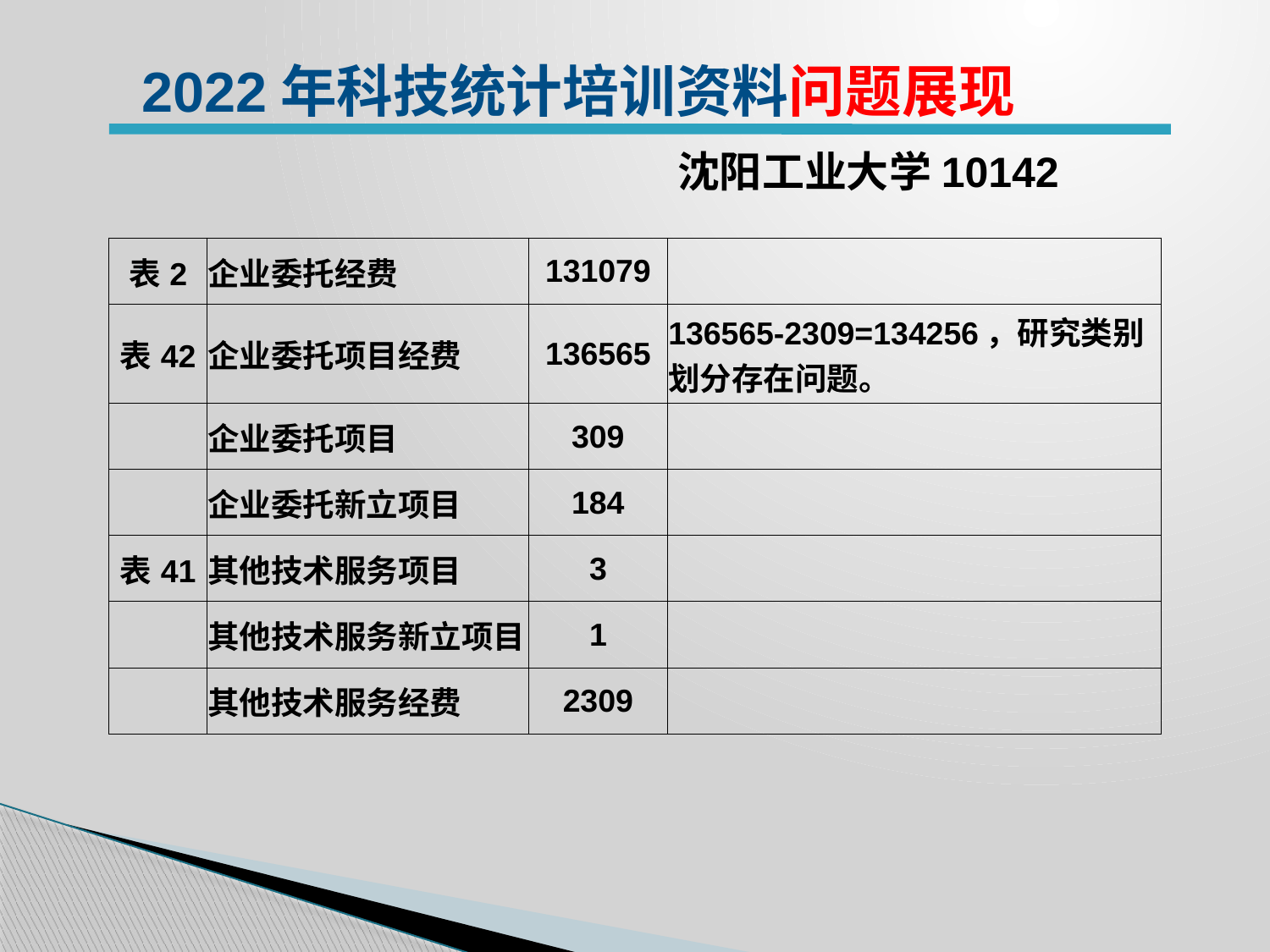

2022年科技统计培训资料问题展现
沈阳工业大学10142
| 表2 | 企业委托经费 | 131079 |  |
| --- | --- | --- | --- |
| 表42 | 企业委托项目经费 | 136565 | 136565-2309=134256，研究类别划分存在问题。 |
|  | 企业委托项目 | 309 |  |
|  | 企业委托新立项目 | 184 |  |
| 表41 | 其他技术服务项目 | 3 |  |
|  | 其他技术服务新立项目 | 1 |  |
|  | 其他技术服务经费 | 2309 |  |